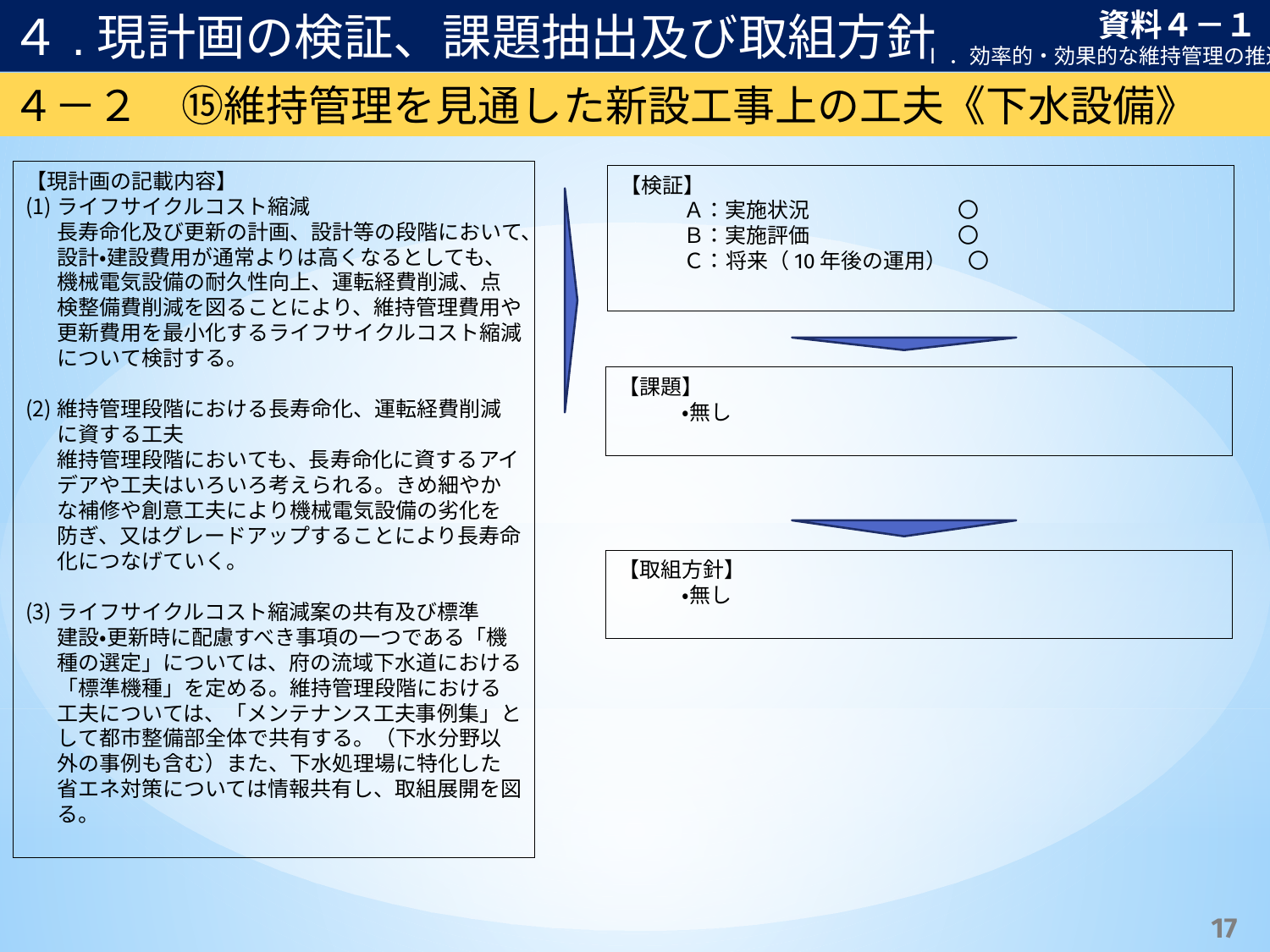

４.現計画の検証、課題抽出及び取組方針
資料４－１
Ⅰ．効率的・効果的な維持管理の推進
４－２　⑮維持管理を見通した新設工事上の工夫《下水設備》
【現計画の記載内容】
ライフサイクルコスト縮減
長寿命化及び更新の計画、設計等の段階において、設計・建設費用が通常よりは高くなるとしても、機械電気設備の耐久性向上、運転経費削減、点検整備費削減を図ることにより、維持管理費用や更新費用を最小化するライフサイクルコスト縮減について検討する。
維持管理段階における長寿命化、運転経費削減に資する工夫
維持管理段階においても、長寿命化に資するアイデアや工夫はいろいろ考えられる。きめ細やかな補修や創意工夫により機械電気設備の劣化を防ぎ、又はグレードアップすることにより長寿命化につなげていく。
ライフサイクルコスト縮減案の共有及び標準
建設・更新時に配慮すべき事項の一つである「機種の選定」については、府の流域下水道における「標準機種」を定める。維持管理段階における工夫については、「メンテナンス工夫事例集」として都市整備部全体で共有する。（下水分野以外の事例も含む）また、下水処理場に特化した省エネ対策については情報共有し、取組展開を図る。

【検証】
　　　Ａ：実施状況　　　　　　　〇
　　　Ｂ：実施評価　　　　　　　〇
　　　Ｃ：将来（10年後の運用）　〇

【課題】
　　　・無し

【取組方針】
　　　・無し

17